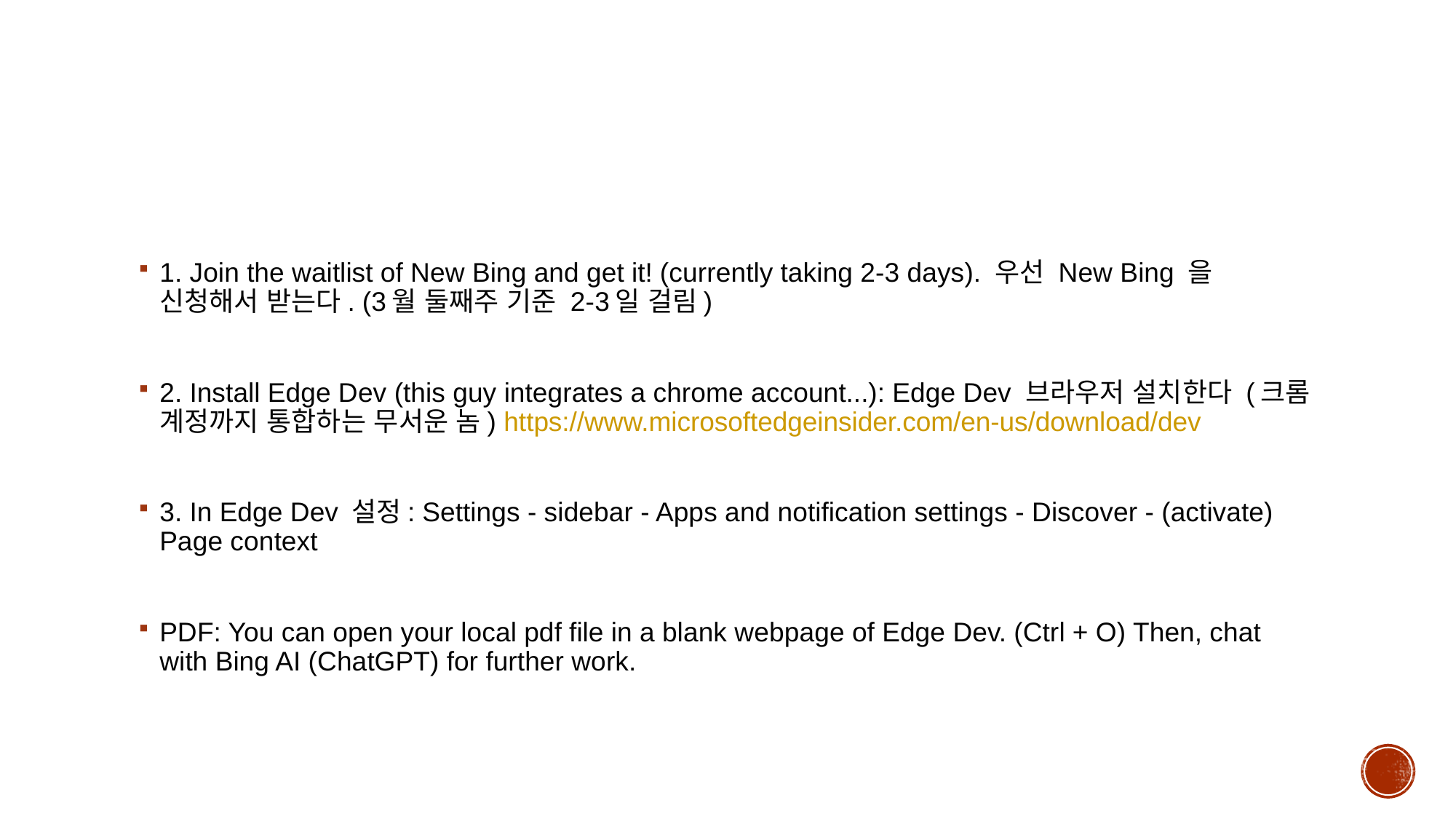

#
1. Join the waitlist of New Bing and get it! (currently taking 2-3 days). 우선 New Bing 을 신청해서 받는다. (3월 둘째주 기준 2-3일 걸림)

2. Install Edge Dev (this guy integrates a chrome account...): Edge Dev 브라우저 설치한다 (크롬 계정까지 통합하는 무서운 놈) https://www.microsoftedgeinsider.com/en-us/download/dev

3. In Edge Dev 설정: Settings - sidebar - Apps and notification settings - Discover - (activate) Page context

PDF: You can open your local pdf file in a blank webpage of Edge Dev. (Ctrl + O) Then, chat with Bing AI (ChatGPT) for further work.